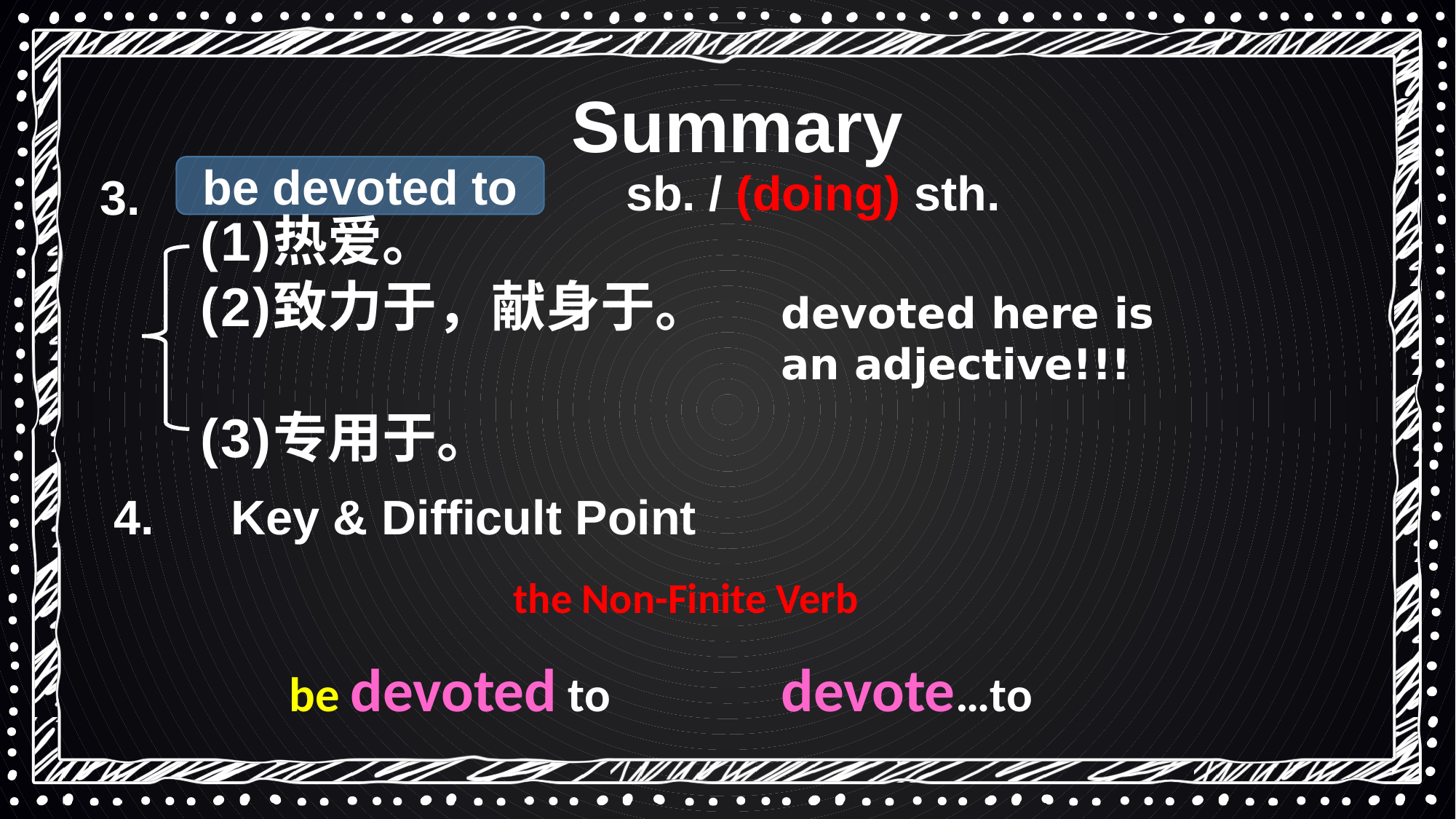

Summary
be devoted to
sb. / (doing) sth.
3.
热爱。
致力于，献身于。
专用于。

devoted here is an adjective!!!
4.
Key & Difficult Point
the Non-Finite Verb
devote…to
be devoted to